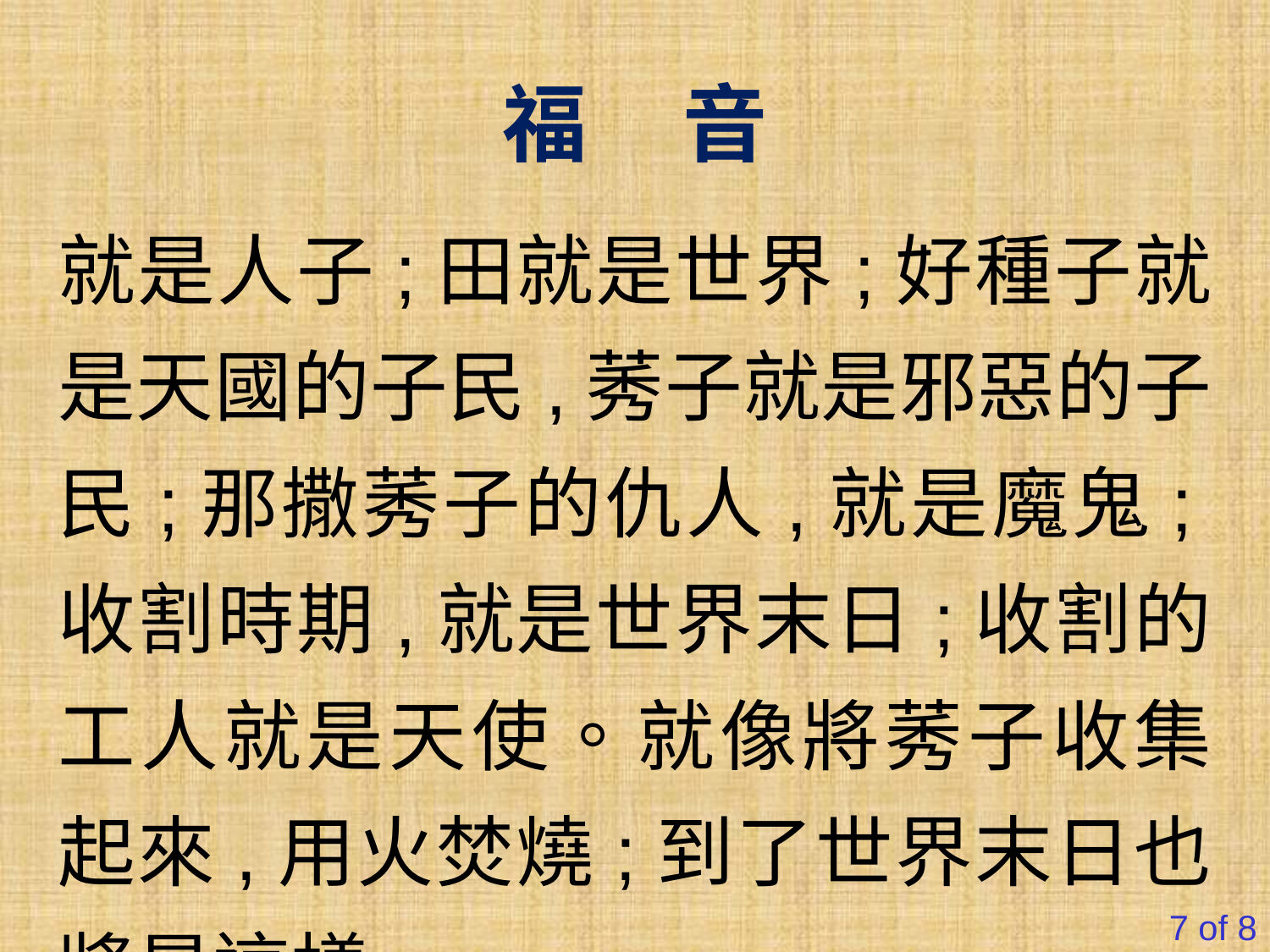

福     音

就是人子;田就是世界;好種子就是天國的子民,莠子就是邪惡的子民;那撒莠子的仇人,就是魔鬼;收割時期,就是世界末日;收割的工人就是天使。就像將莠子收集起來,用火焚燒;到了世界末日也將是這樣:
7 of 8